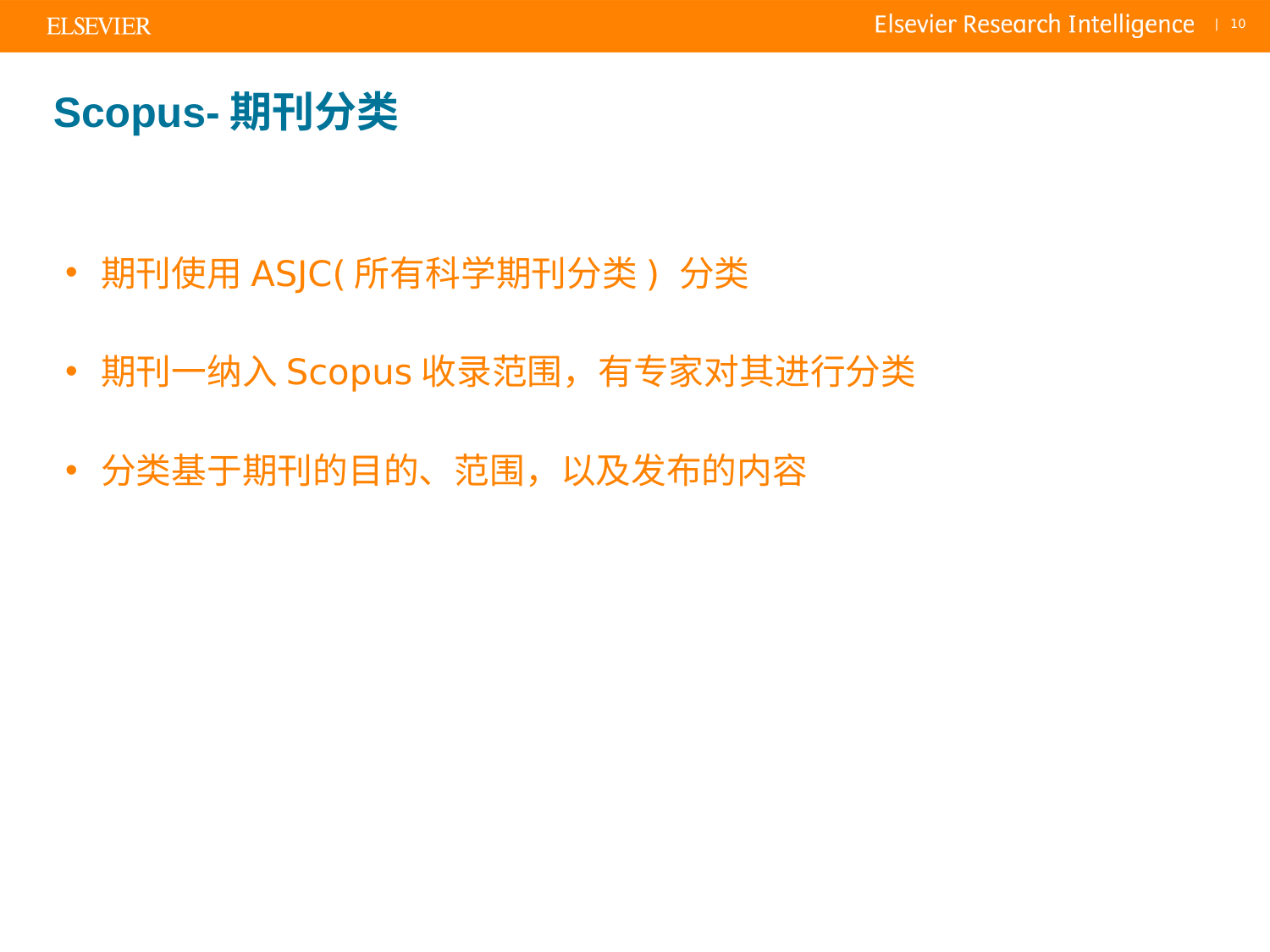

# Scopus-期刊分类
期刊使用ASJC(所有科学期刊分类) 分类

期刊一纳入Scopus收录范围，有专家对其进行分类

分类基于期刊的目的、范围，以及发布的内容